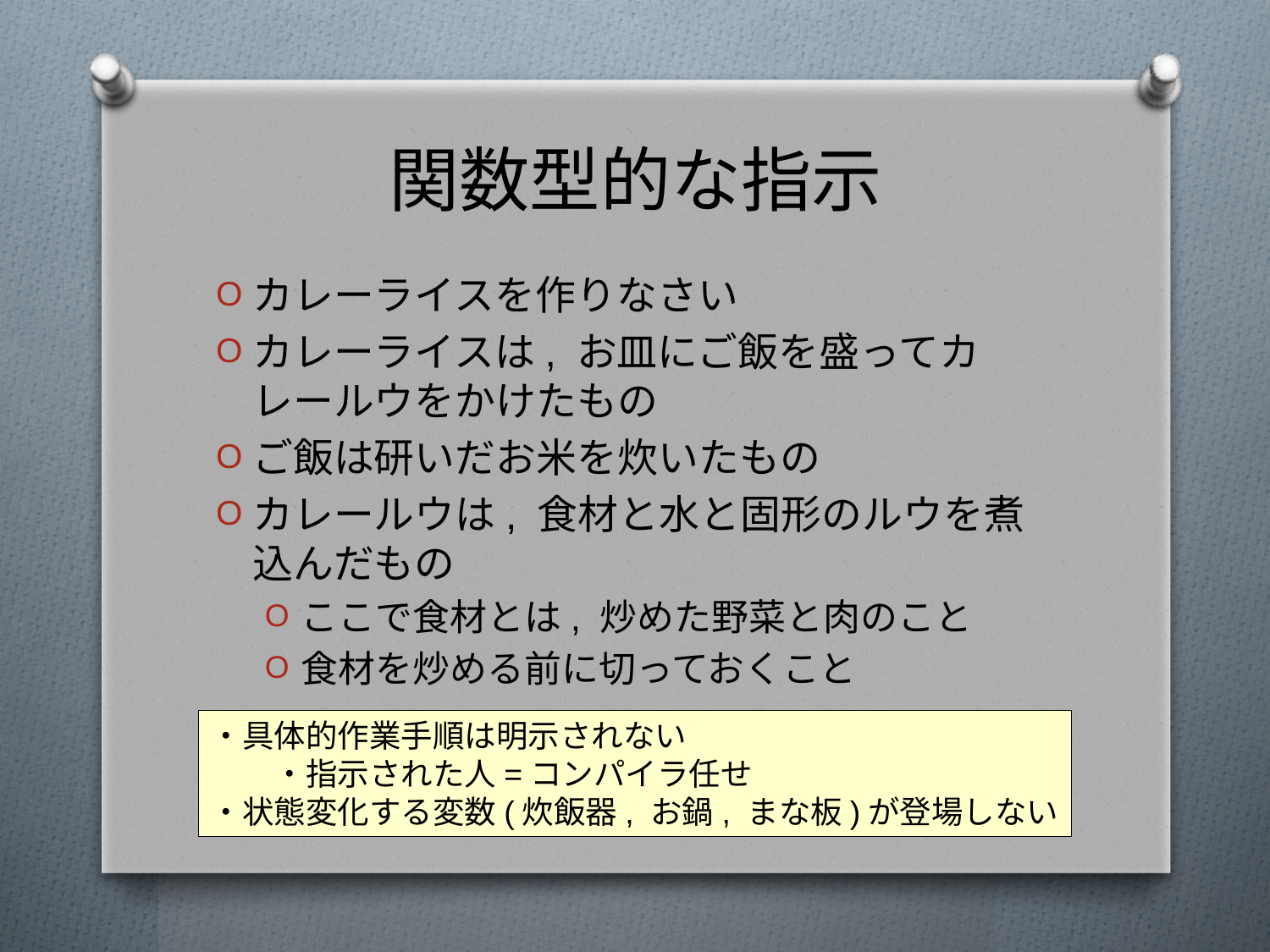

# 関数型的な指示
カレーライスを作りなさい
カレーライスは, お皿にご飯を盛ってカレールウをかけたもの
ご飯は研いだお米を炊いたもの
カレールウは, 食材と水と固形のルウを煮込んだもの
ここで食材とは, 炒めた野菜と肉のこと
食材を炒める前に切っておくこと
・具体的作業手順は明示されない
　　・指示された人=コンパイラ任せ
・状態変化する変数(炊飯器, お鍋, まな板)が登場しない